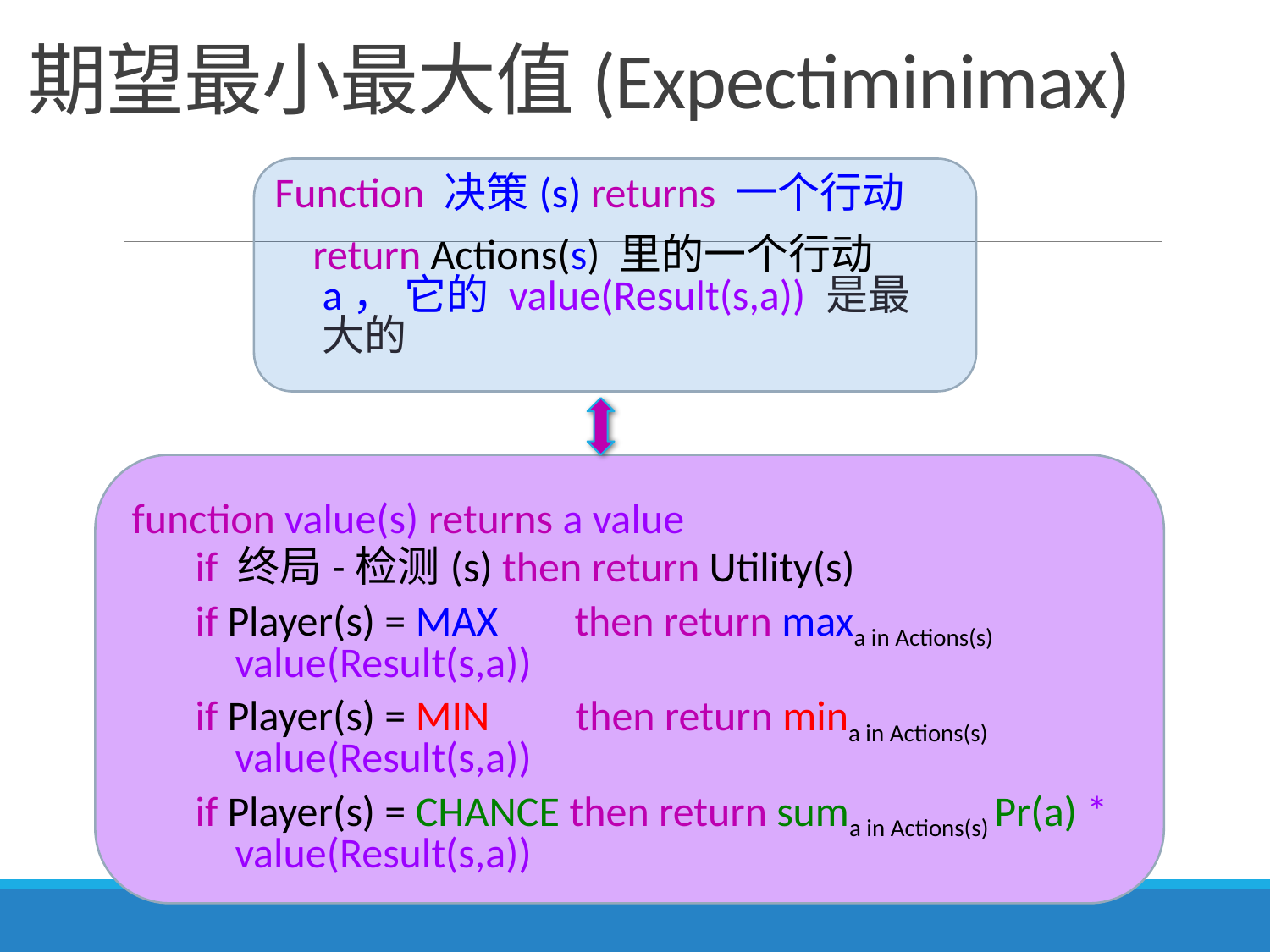

# 期望最小最大值(Expectiminimax)

Function 决策(s) returns 一个行动
    return Actions(s) 里的一个行动 a， 它的 value(Result(s,a)) 是最大的

function value(s) returns a value
if 终局-检测(s) then return Utility(s)
if Player(s) = MAX        then return maxa in Actions(s) value(Result(s,a))
if Player(s) = MIN         then return mina in Actions(s) value(Result(s,a))
if Player(s) = CHANCE then return suma in Actions(s) Pr(a) * value(Result(s,a))